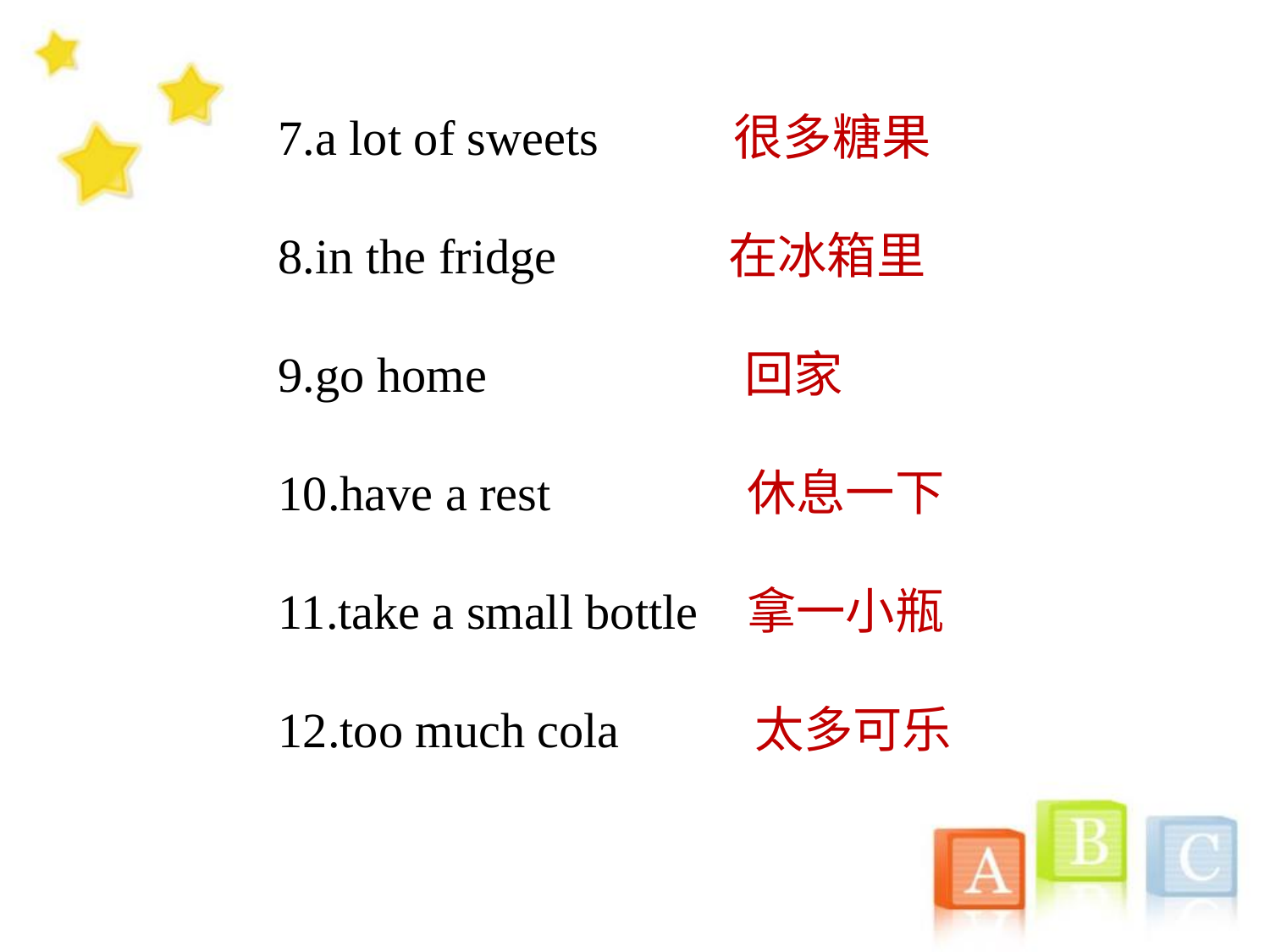

7.a lot of sweets          很多糖果
8.in the fridge             在冰箱里
9.go home                    回家
10.have a rest               休息一下
11.take a small bottle   拿一小瓶  12.too much cola          太多可乐